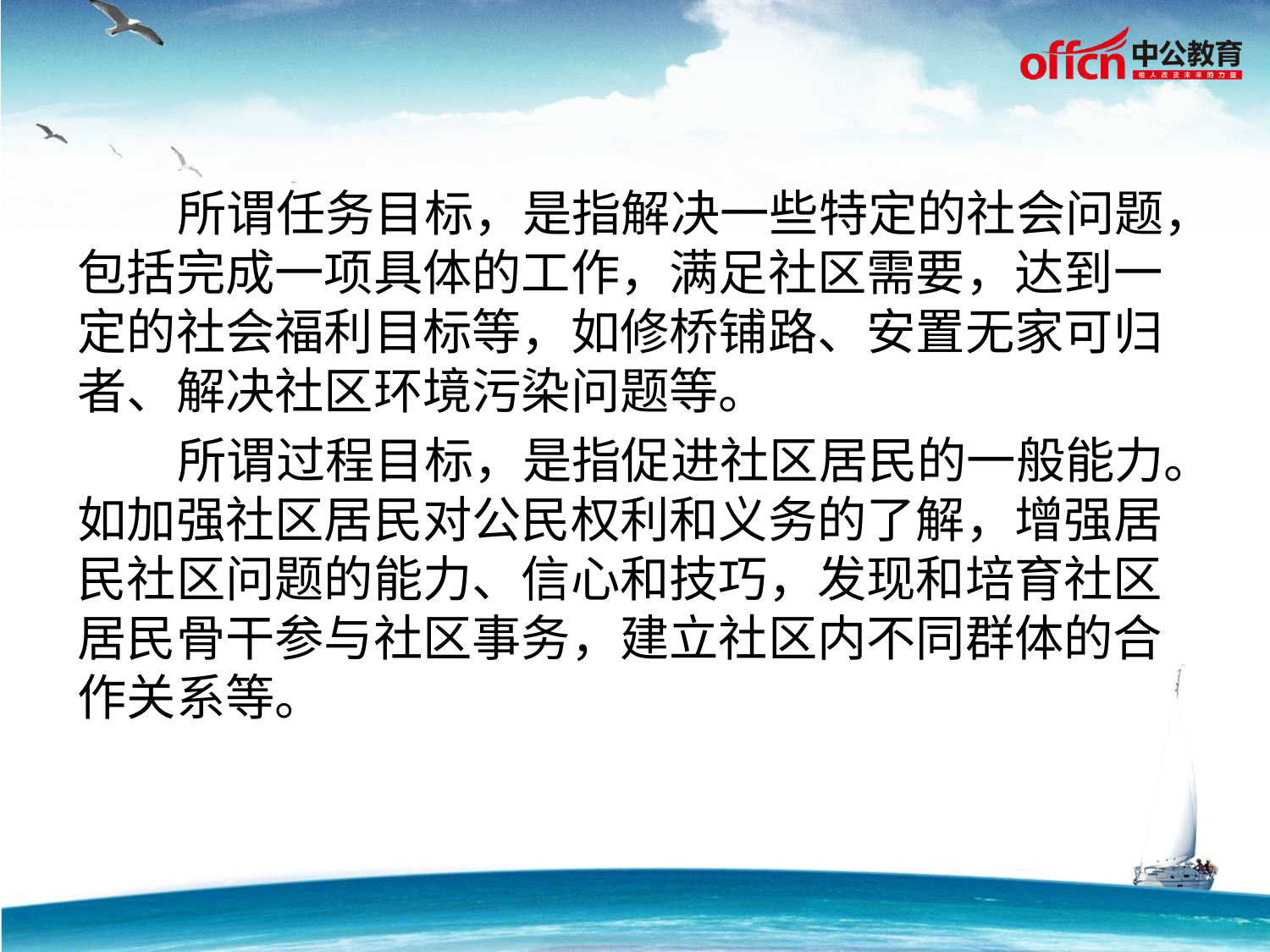

所谓任务目标，是指解决一些特定的社会问题，包括完成一项具体的工作，满足社区需要，达到一定的社会福利目标等，如修桥铺路、安置无家可归者、解决社区环境污染问题等。
        所谓过程目标，是指促进社区居民的一般能力。如加强社区居民对公民权利和义务的了解，增强居民社区问题的能力、信心和技巧，发现和培育社区居民骨干参与社区事务，建立社区内不同群体的合作关系等。